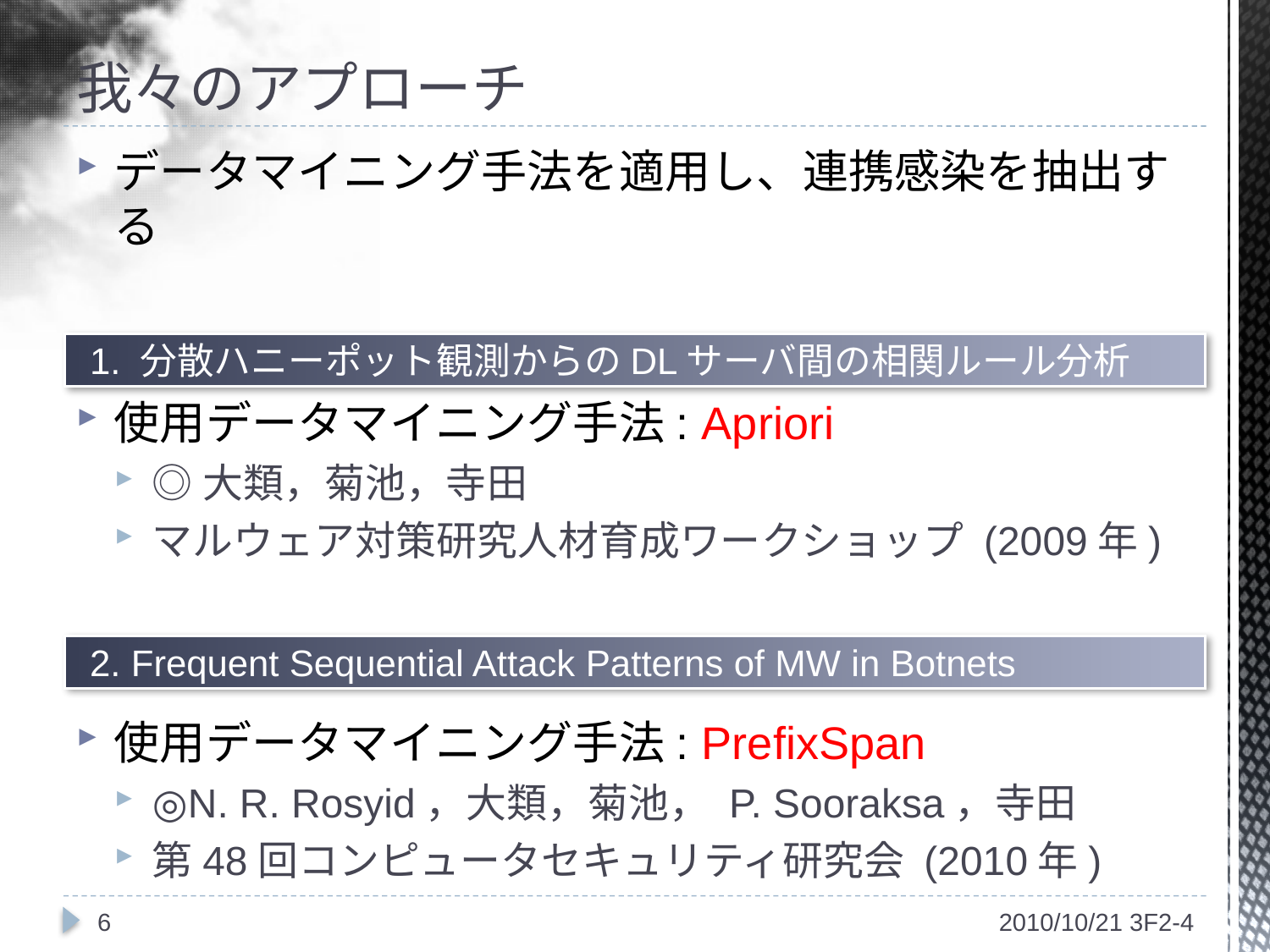

# 我々のアプローチ
データマイニング手法を適用し、連携感染を抽出する

使用データマイニング手法: Apriori
◎大類，菊池，寺田
マルウェア対策研究人材育成ワークショップ (2009年)

使用データマイニング手法: PrefixSpan
◎N. R. Rosyid，大類，菊池， P. Sooraksa，寺田
第48回コンピュータセキュリティ研究会 (2010年)

1. 分散ハニーポット観測からのDLサーバ間の相関ルール分析
2. Frequent Sequential Attack Patterns of MW in Botnets
6
2010/10/21 3F2-4